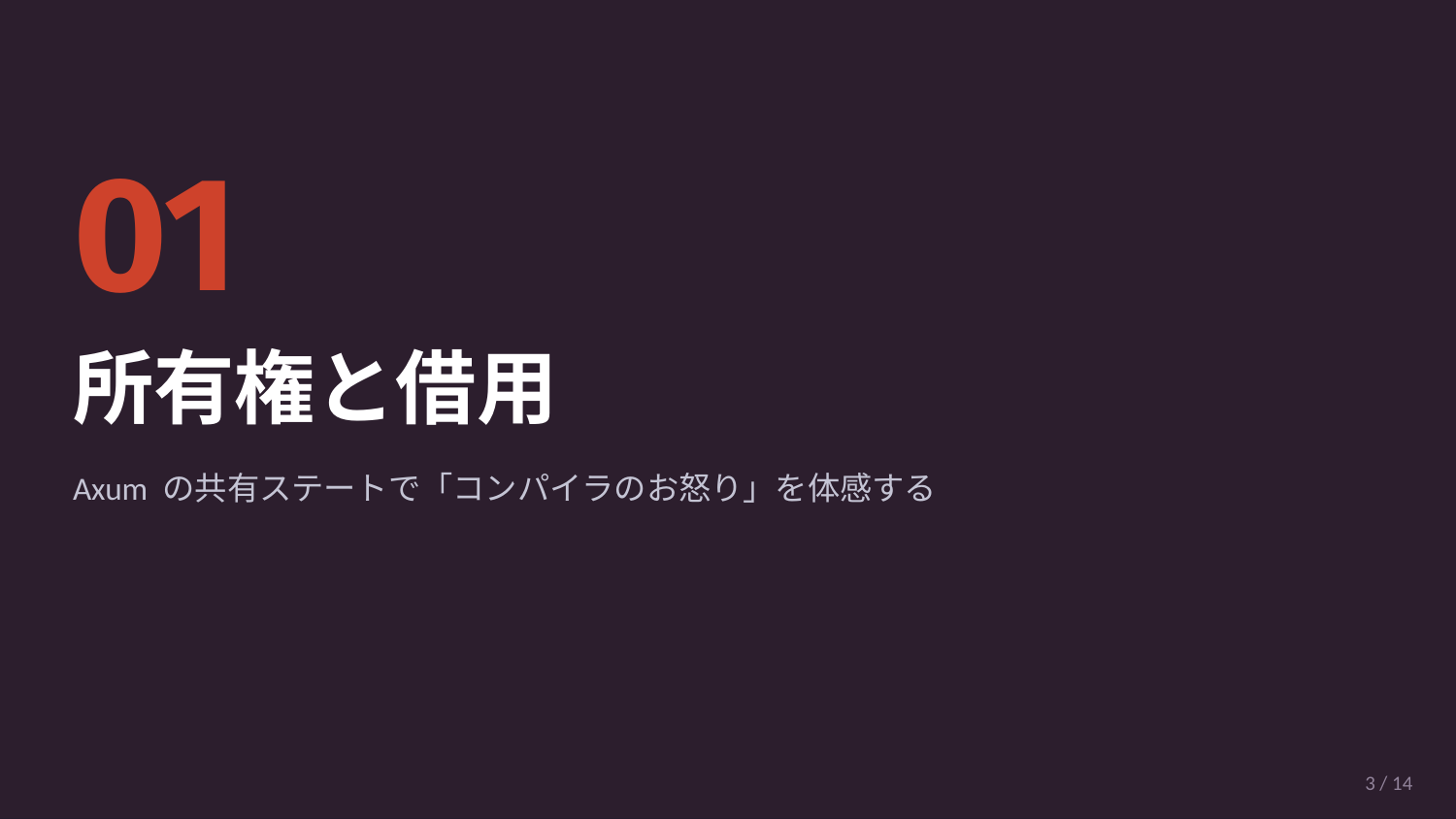

01
所有権と借用
Axum の共有ステートで「コンパイラのお怒り」を体感する
3 / 14